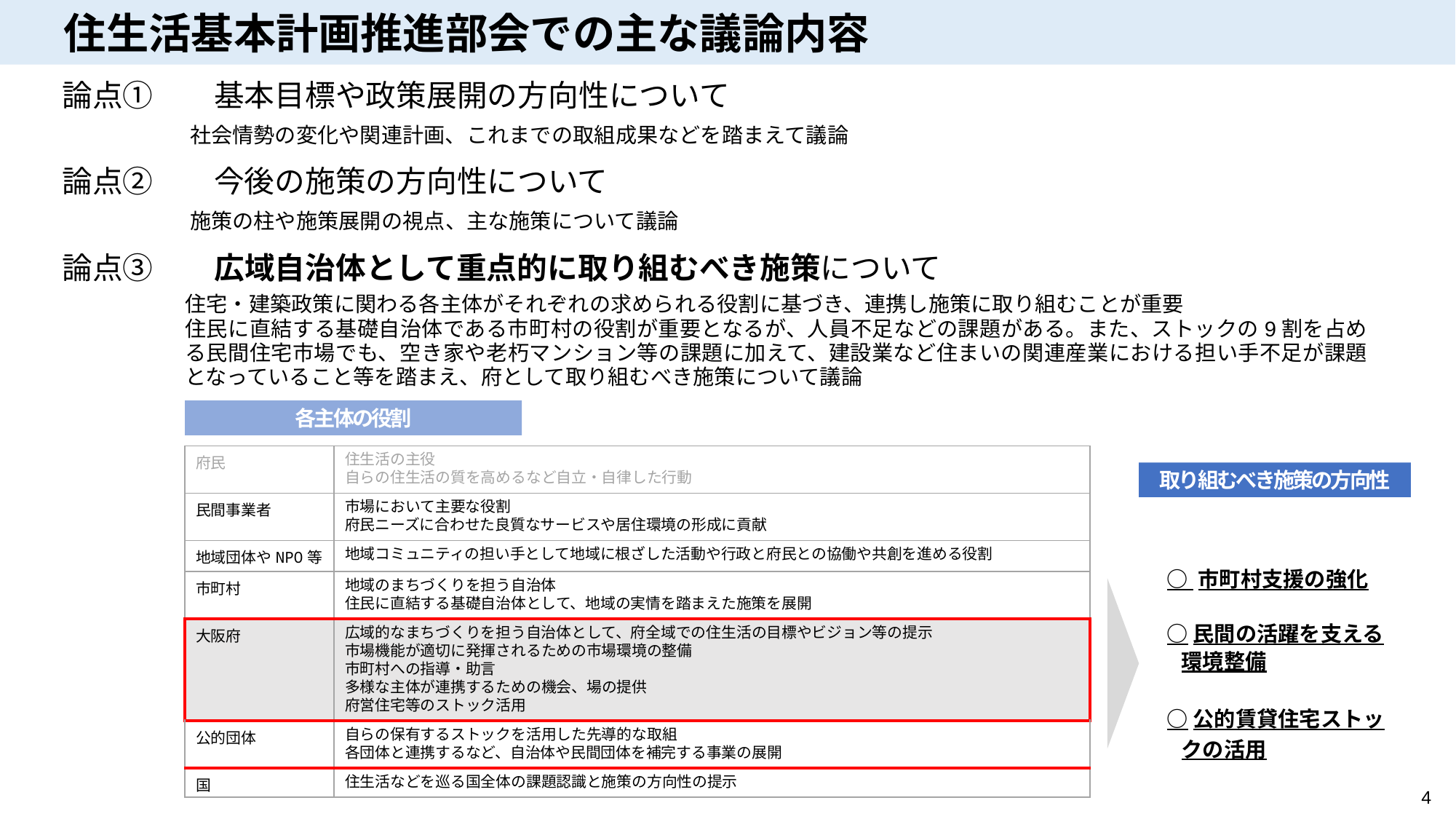

住生活基本計画推進部会での主な議論内容
論点①　　基本目標や政策展開の方向性について
社会情勢の変化や関連計画、これまでの取組成果などを踏まえて議論
論点②　　今後の施策の方向性について
施策の柱や施策展開の視点、主な施策について議論
論点③　　広域自治体として重点的に取り組むべき施策について
住宅・建築政策に関わる各主体がそれぞれの求められる役割に基づき、連携し施策に取り組むことが重要
住民に直結する基礎自治体である市町村の役割が重要となるが、人員不足などの課題がある。また、ストックの9割を占める民間住宅市場でも、空き家や老朽マンション等の課題に加えて、建設業など住まいの関連産業における担い手不足が課題となっていること等を踏まえ、府として取り組むべき施策について議論
各主体の役割
| 府民 | 住生活の主役 自らの住生活の質を高めるなど自立・自律した行動 |
| --- | --- |
| 民間事業者 | 市場において主要な役割 府民ニーズに合わせた良質なサービスや居住環境の形成に貢献 |
| 地域団体やNPO等 | 地域コミュニティの担い手として地域に根ざした活動や行政と府民との協働や共創を進める役割 |
| 市町村 | 地域のまちづくりを担う自治体 住民に直結する基礎自治体として、地域の実情を踏まえた施策を展開 |
| 大阪府 | 広域的なまちづくりを担う自治体として、府全域での住生活の目標やビジョン等の提示 市場機能が適切に発揮されるための市場環境の整備 市町村への指導・助言 多様な主体が連携するための機会、場の提供 府営住宅等のストック活用 |
| 公的団体 | 自らの保有するストックを活用した先導的な取組 各団体と連携するなど、自治体や民間団体を補完する事業の展開 |
| 国 | 住生活などを巡る国全体の課題認識と施策の方向性の提示 |
取り組むべき施策の方向性
○ 市町村支援の強化

○民間の活躍を支える環境整備

○公的賃貸住宅ストックの活用

4